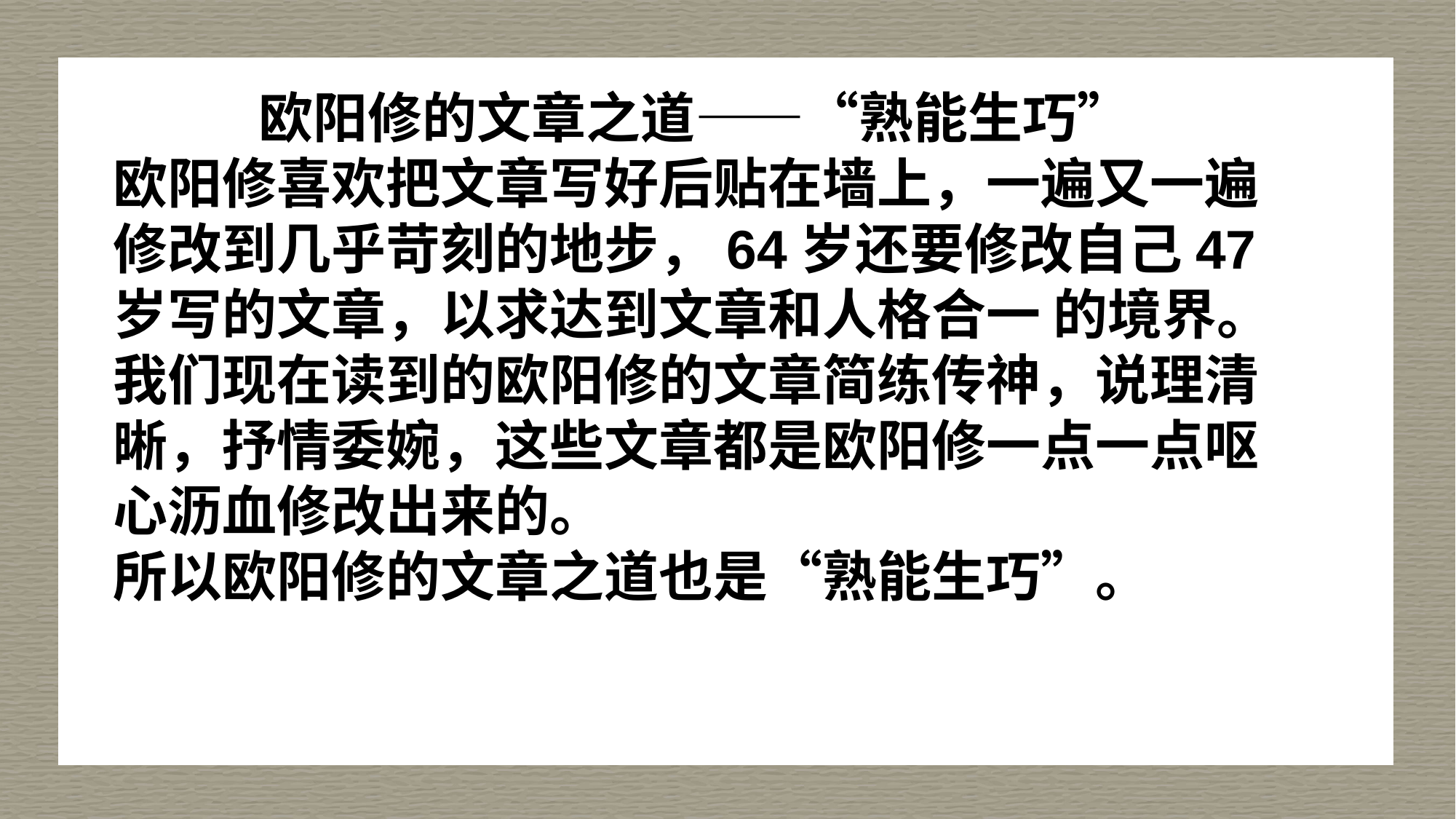

欧阳修的文章之道——“熟能生巧”
欧阳修喜欢把文章写好后贴在墙上，一遍又一遍修改到几乎苛刻的地步，64岁还要修改自己47岁写的文章，以求达到文章和人格合一 的境界。我们现在读到的欧阳修的文章简练传神，说理清晰，抒情委婉，这些文章都是欧阳修一点一点呕心沥血修改出来的。
所以欧阳修的文章之道也是“熟能生巧”。